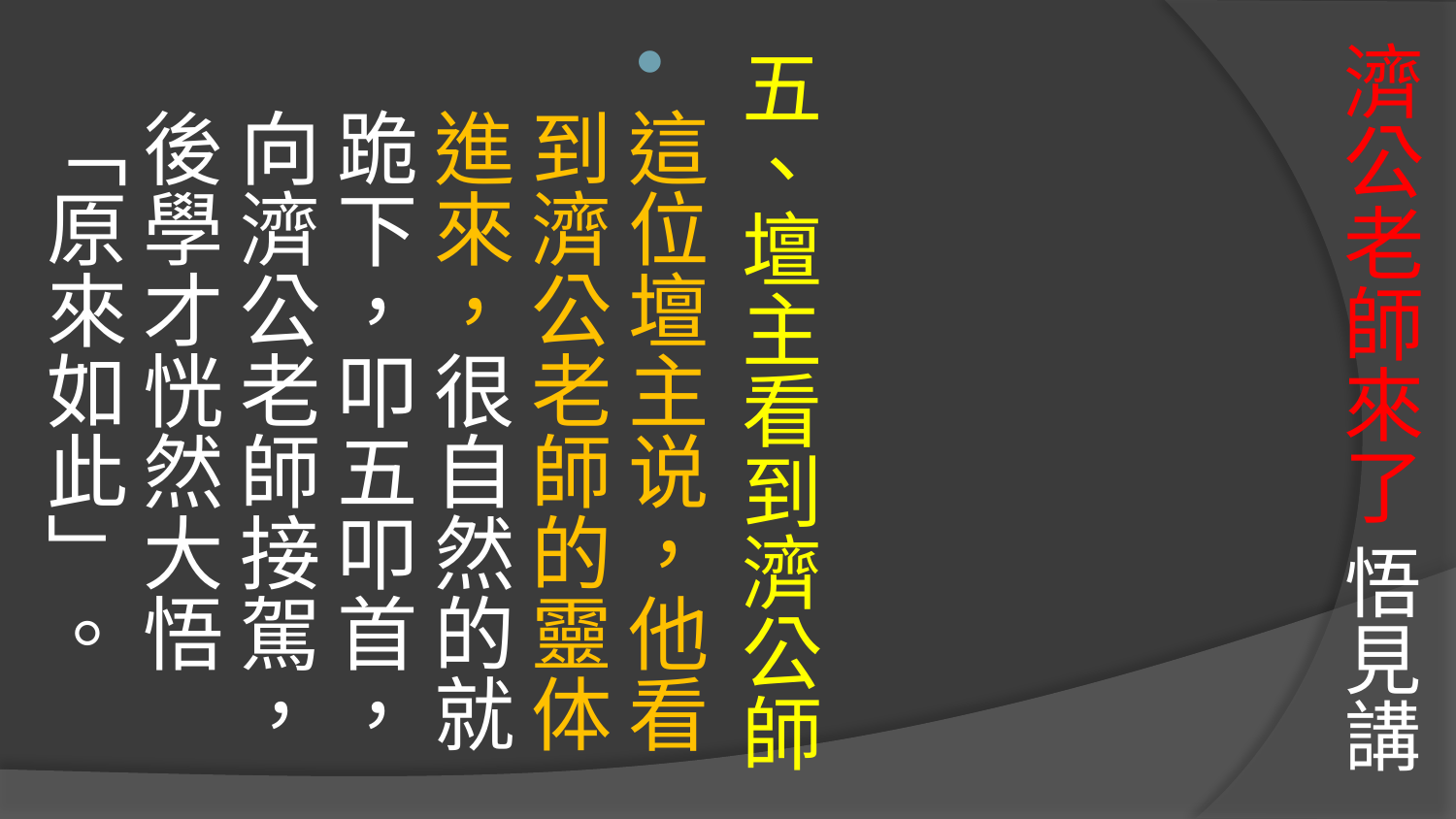

# 濟公老師來了 悟見講
五、壇主看到濟公師
這位壇主说，他看到濟公老師的靈体進來，很自然的就跪下，叩五叩首，向濟公老師接駕，後學才恍然大悟「原來如此」。